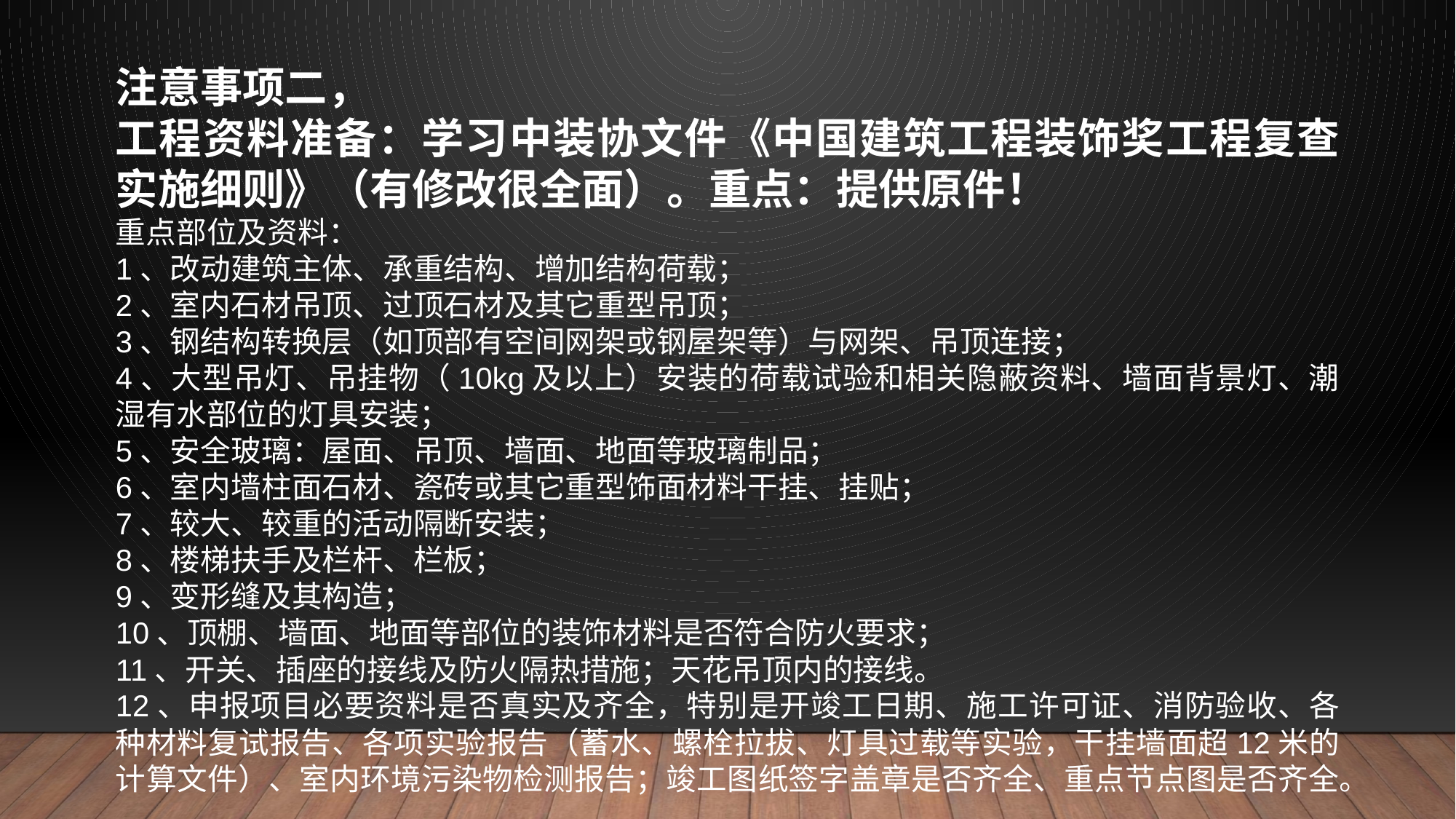

注意事项二，
工程资料准备：学习中装协文件《中国建筑工程装饰奖工程复查实施细则》（有修改很全面）。重点：提供原件！
重点部位及资料：
1、改动建筑主体、承重结构、增加结构荷载；
2、室内石材吊顶、过顶石材及其它重型吊顶；
3、钢结构转换层（如顶部有空间网架或钢屋架等）与网架、吊顶连接；
4、大型吊灯、吊挂物（10kg及以上）安装的荷载试验和相关隐蔽资料、墙面背景灯、潮湿有水部位的灯具安装；
5、安全玻璃：屋面、吊顶、墙面、地面等玻璃制品；
6、室内墙柱面石材、瓷砖或其它重型饰面材料干挂、挂贴；
7、较大、较重的活动隔断安装；
8、楼梯扶手及栏杆、栏板；
9、变形缝及其构造；
10、顶棚、墙面、地面等部位的装饰材料是否符合防火要求；
11、开关、插座的接线及防火隔热措施；天花吊顶内的接线。
12、申报项目必要资料是否真实及齐全，特别是开竣工日期、施工许可证、消防验收、各种材料复试报告、各项实验报告（蓄水、螺栓拉拔、灯具过载等实验，干挂墙面超12米的计算文件）、室内环境污染物检测报告；竣工图纸签字盖章是否齐全、重点节点图是否齐全。